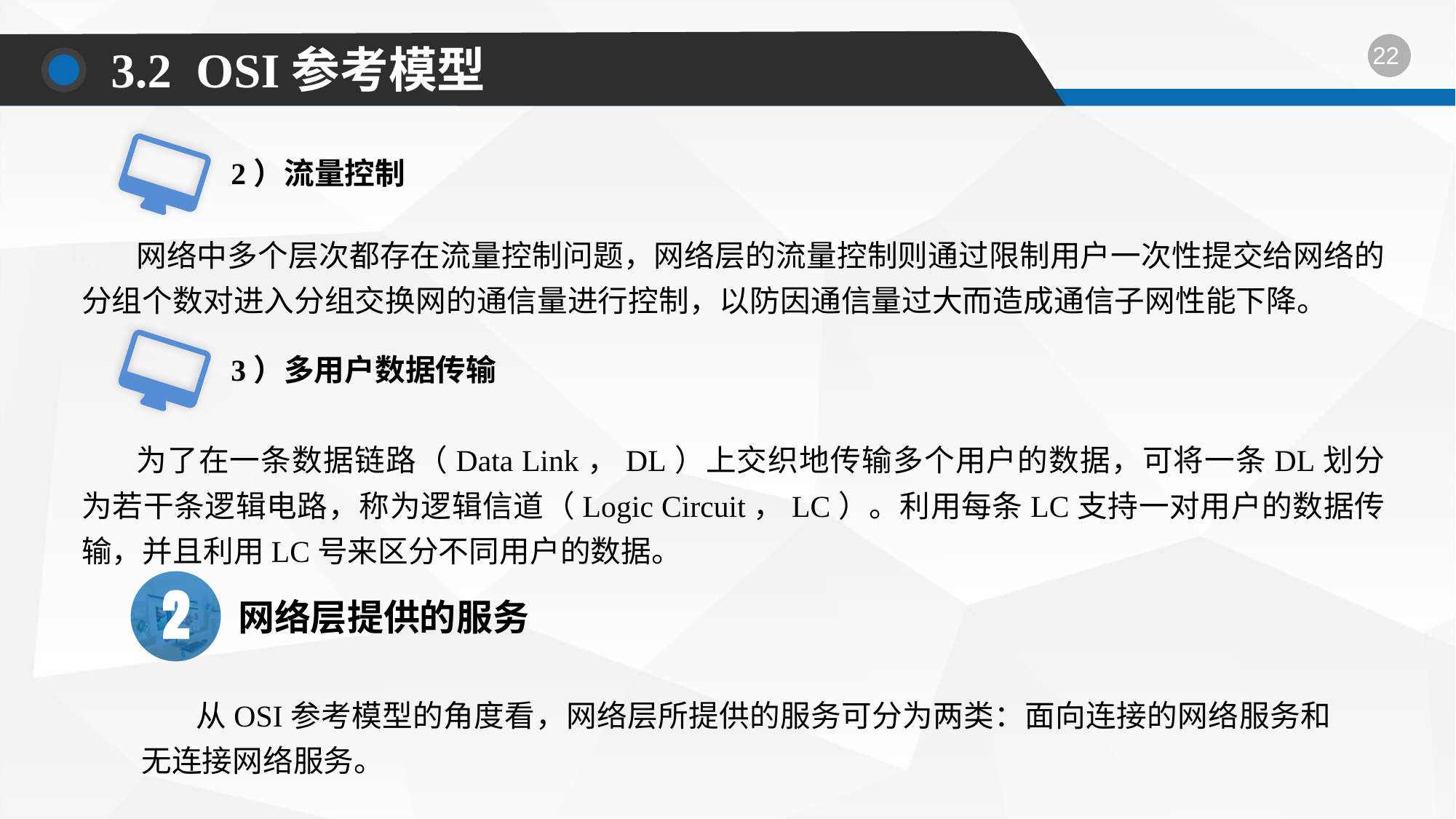

3.2  OSI参考模型

2）流量控制
网络中多个层次都存在流量控制问题，网络层的流量控制则通过限制用户一次性提交给网络的分组个数对进入分组交换网的通信量进行控制，以防因通信量过大而造成通信子网性能下降。

3）多用户数据传输
为了在一条数据链路（Data Link，DL）上交织地传输多个用户的数据，可将一条DL划分为若干条逻辑电路，称为逻辑信道（Logic Circuit，LC）。利用每条LC支持一对用户的数据传输，并且利用LC号来区分不同用户的数据。

2
网络层提供的服务
从OSI参考模型的角度看，网络层所提供的服务可分为两类：面向连接的网络服务和无连接网络服务。